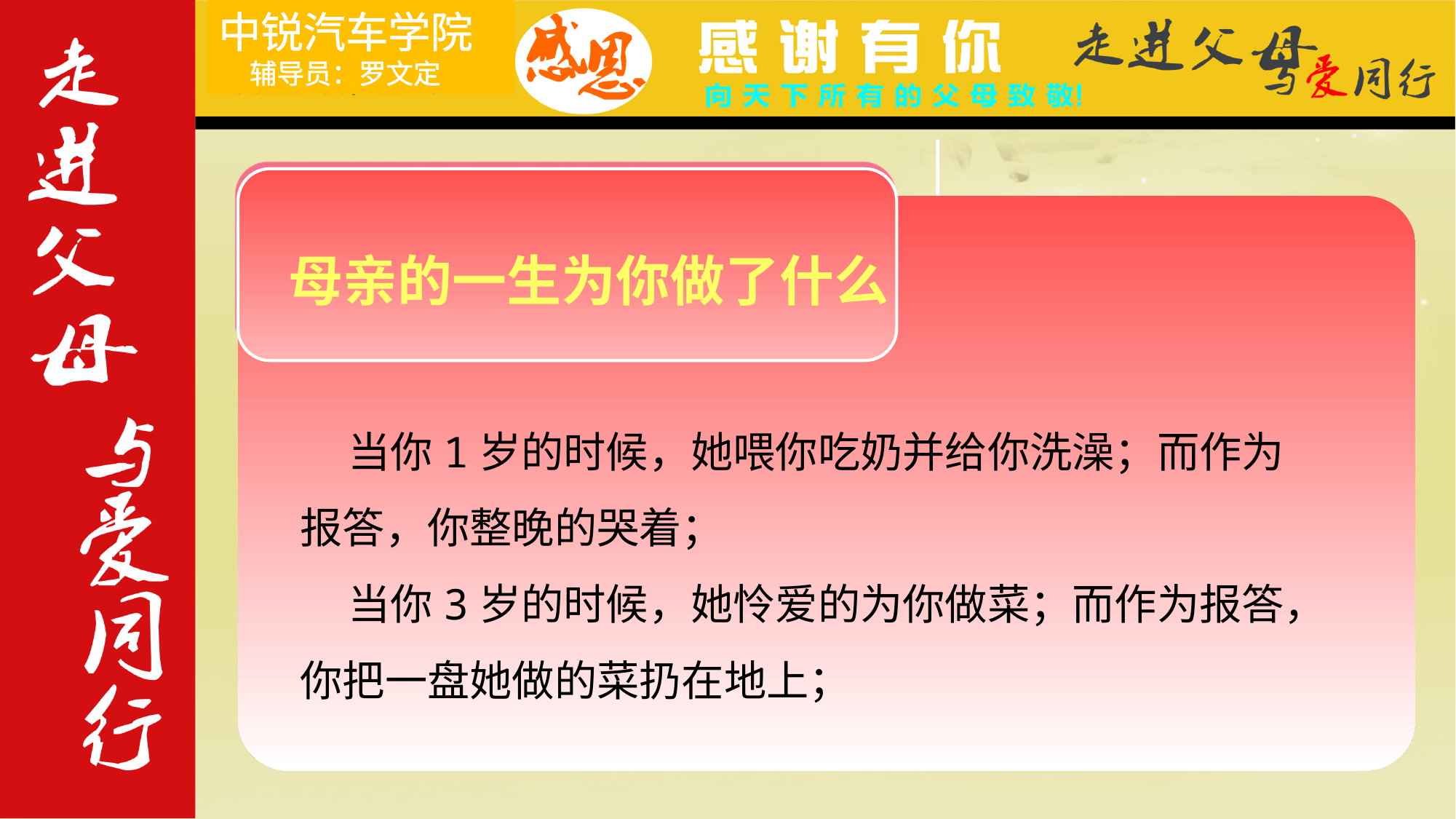

中锐汽车学院
    辅导员：罗文定

 母亲的一生为你做了什么

    当你1岁的时候，她喂你吃奶并给你洗澡；而作为报答，你整晚的哭着；
    当你3岁的时候，她怜爱的为你做菜；而作为报答，你把一盘她做的菜扔在地上；